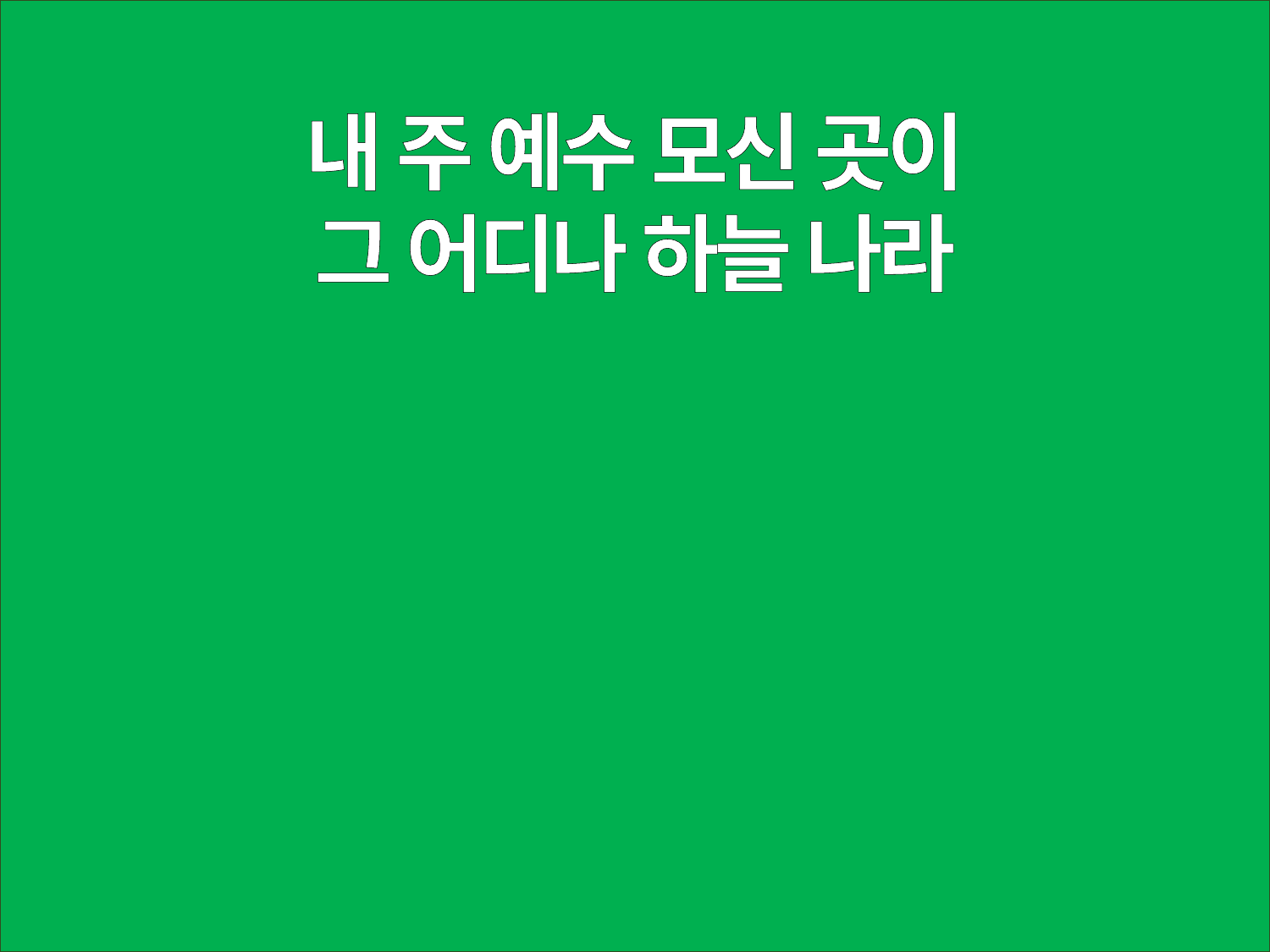

내 주 예수 모신 곳이
그 어디나 하늘 나라